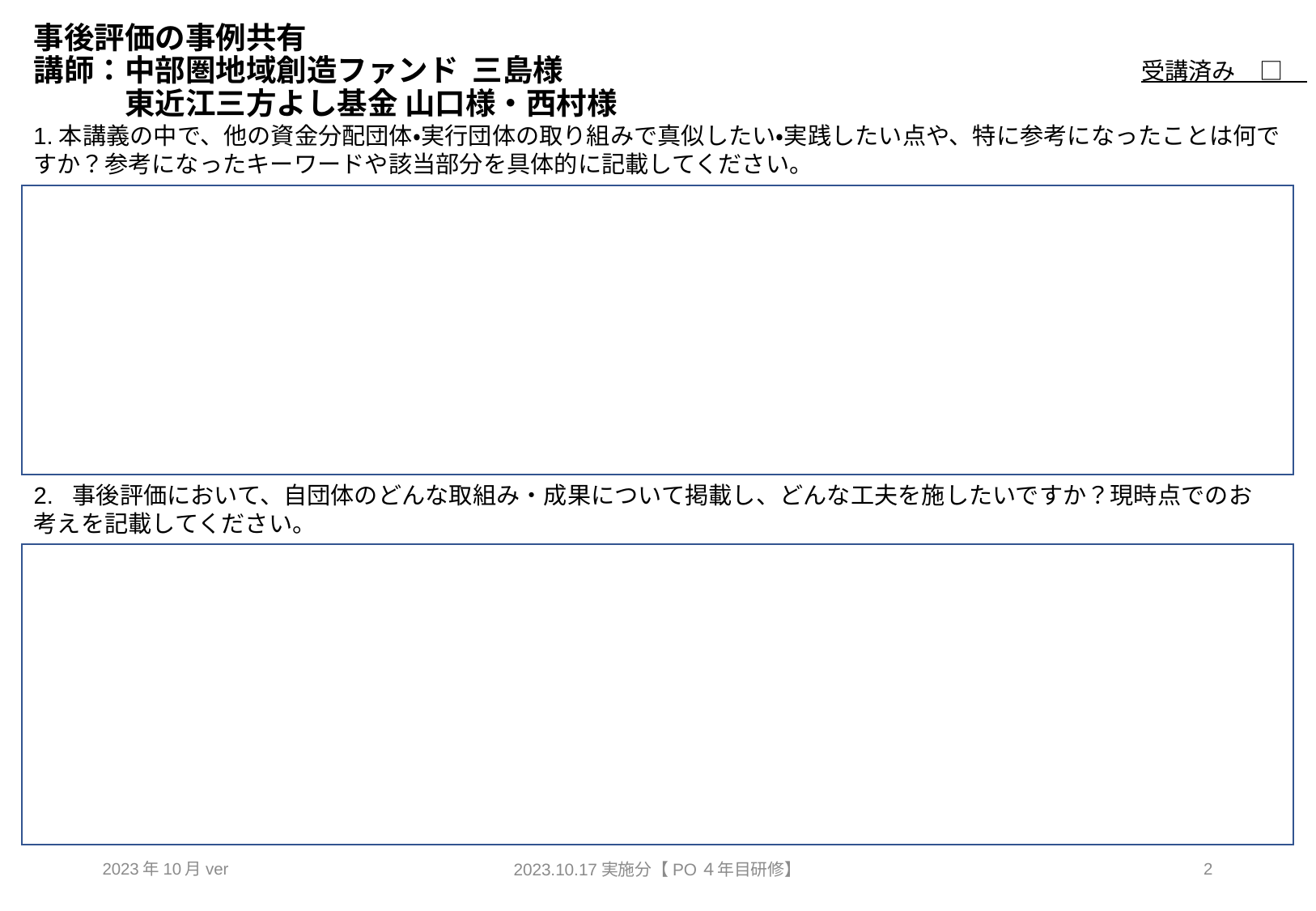

# 事後評価の事例共有 講師：中部圏地域創造ファンド  三島様 　　　東近江三方よし基金 山口様・西村様
受講済み　□
1.本講義の中で、他の資金分配団体・実行団体の取り組みで真似したい・実践したい点や、特に参考になったことは何ですか？参考になったキーワードや該当部分を具体的に記載してください。

2.  事後評価において、自団体のどんな取組み・成果について掲載し、どんな工夫を施したいですか？現時点でのお考えを記載してください。

2023年10月ver
2023.10.17実施分【PO４年目研修】
2